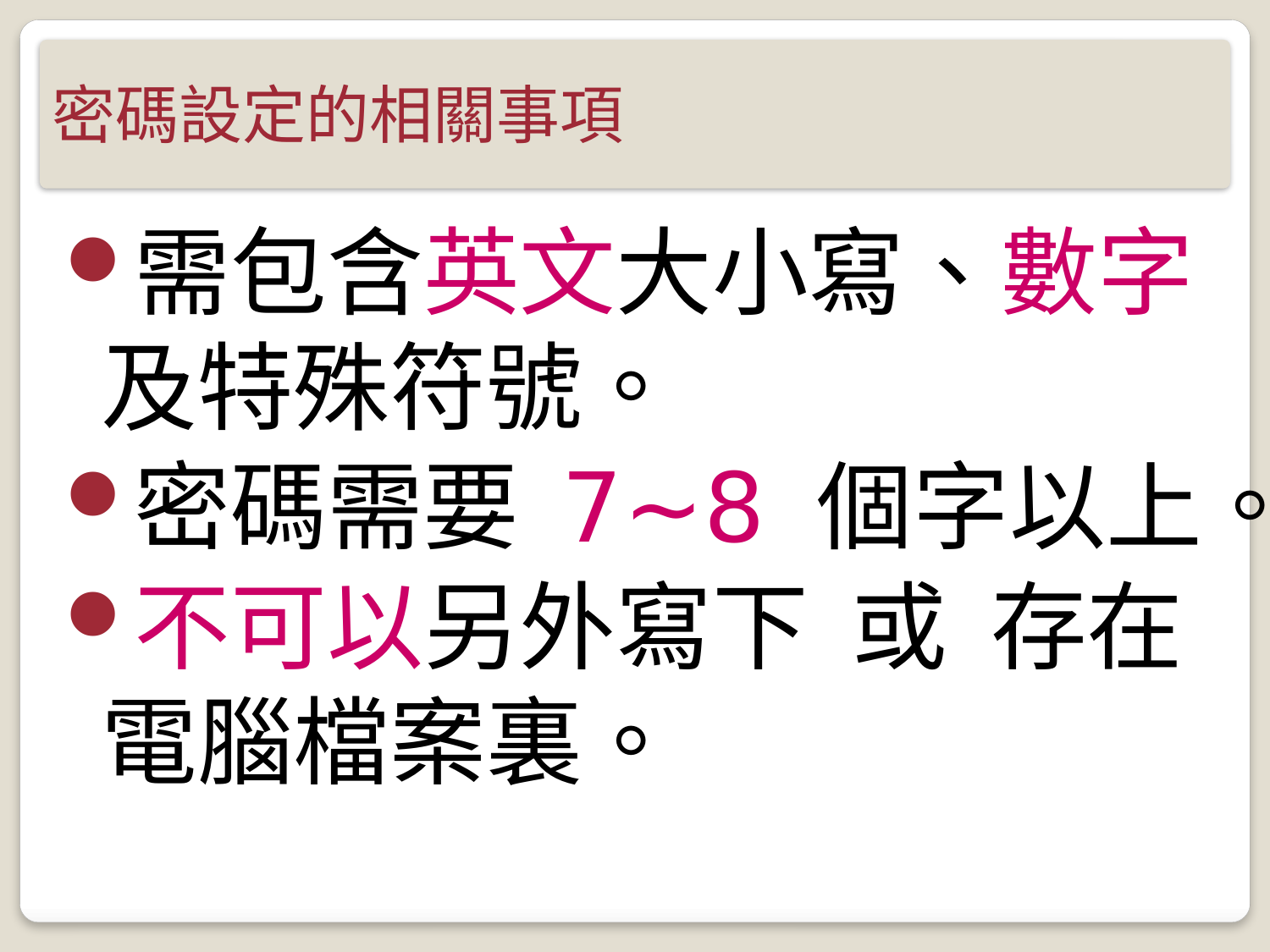

# 密碼設定的相關事項
需包含英文大小寫、數字及特殊符號。
密碼需要 7~8 個字以上。
不可以另外寫下  或  存在電腦檔案裏。